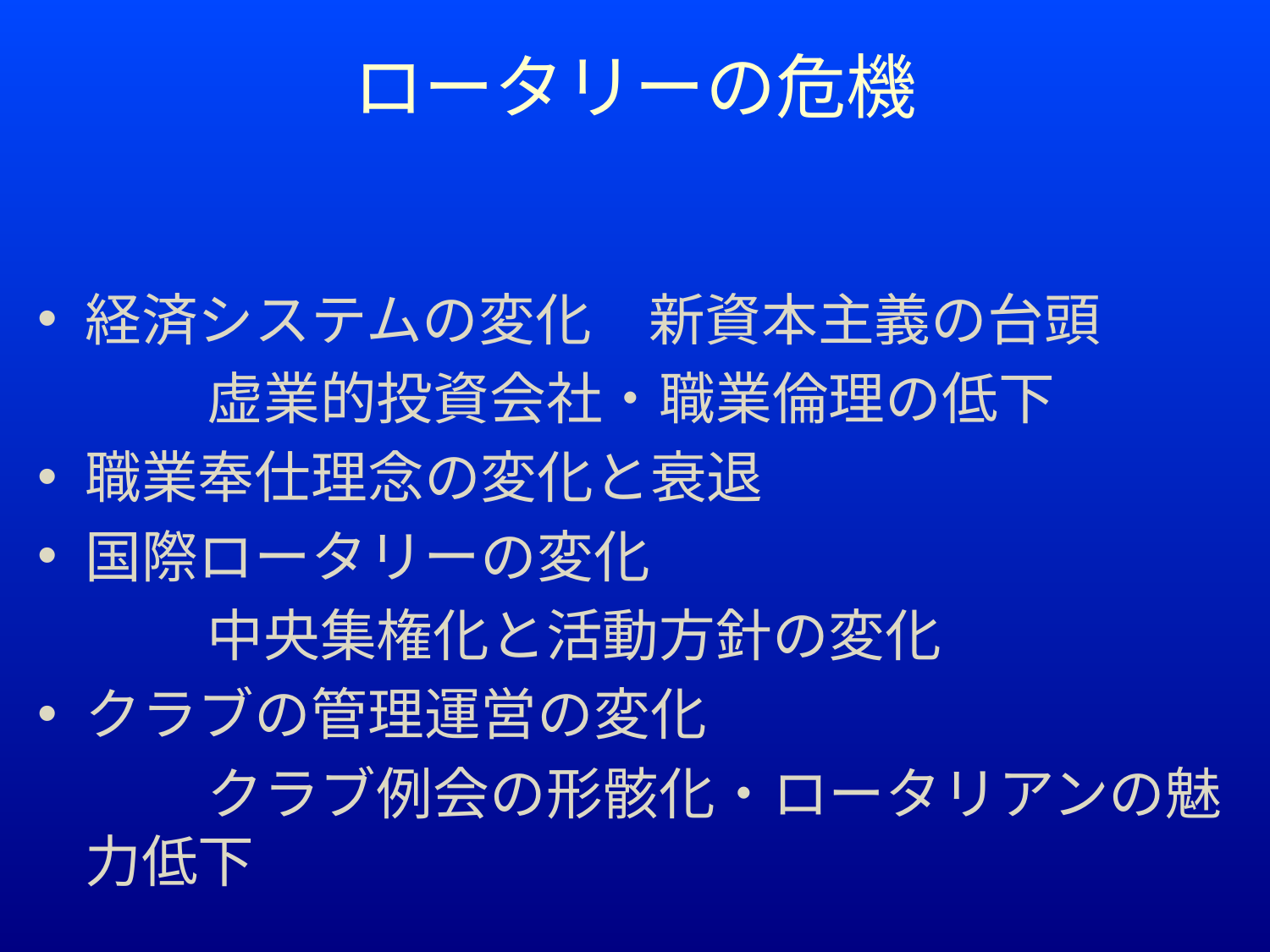

# ロータリーの危機
経済システムの変化　新資本主義の台頭
　　　虚業的投資会社・職業倫理の低下
職業奉仕理念の変化と衰退
国際ロータリーの変化
　　　中央集権化と活動方針の変化
クラブの管理運営の変化
　　　クラブ例会の形骸化・ロータリアンの魅力低下